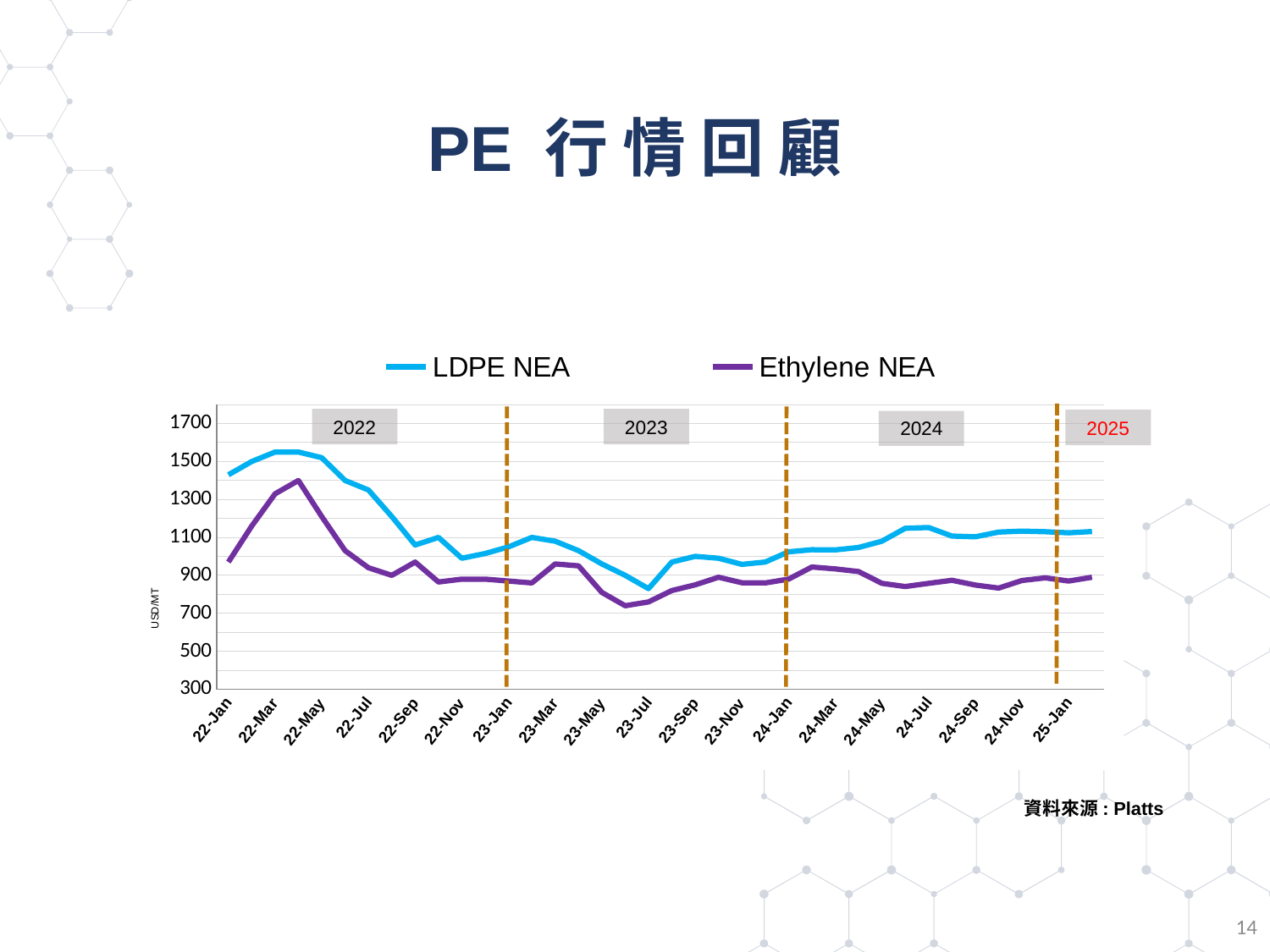

# PE 行 情 回 顧

[unsupported chart]

2022
2023
2025
資料來源: Platts
14